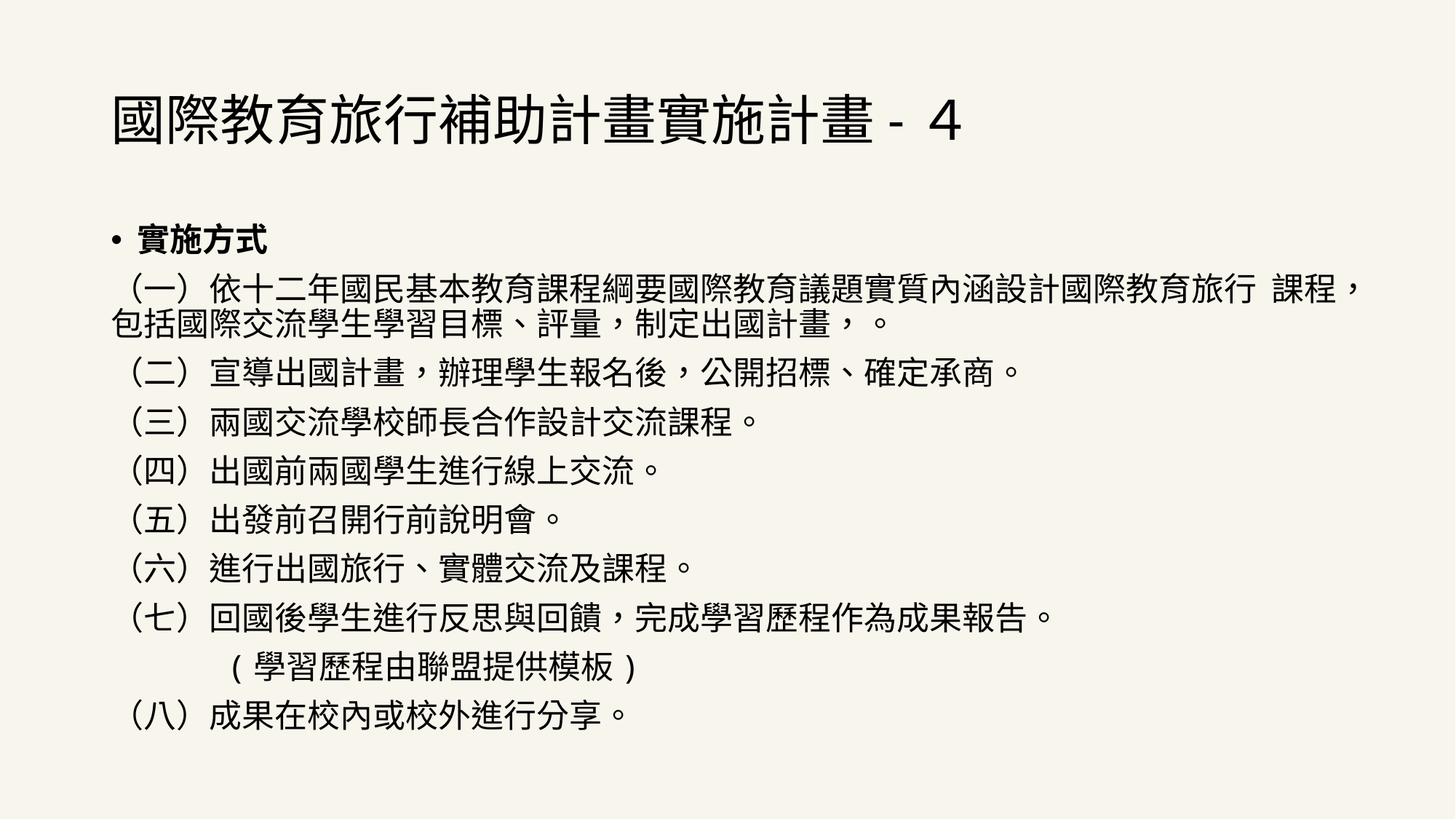

# 國際教育旅行補助計畫實施計畫-４
實施方式
（一）依十二年國民基本教育課程綱要國際教育議題實質內涵設計國際教育旅行  課程，包括國際交流學生學習目標、評量，制定出國計畫，。
（二）宣導出國計畫，辦理學生報名後，公開招標、確定承商。
（三）兩國交流學校師長合作設計交流課程。
（四）出國前兩國學生進行線上交流。
（五）出發前召開行前說明會。
（六）進行出國旅行、實體交流及課程。
（七）回國後學生進行反思與回饋，完成學習歷程作為成果報告。
   　　  (學習歷程由聯盟提供模板)
（八）成果在校內或校外進行分享。